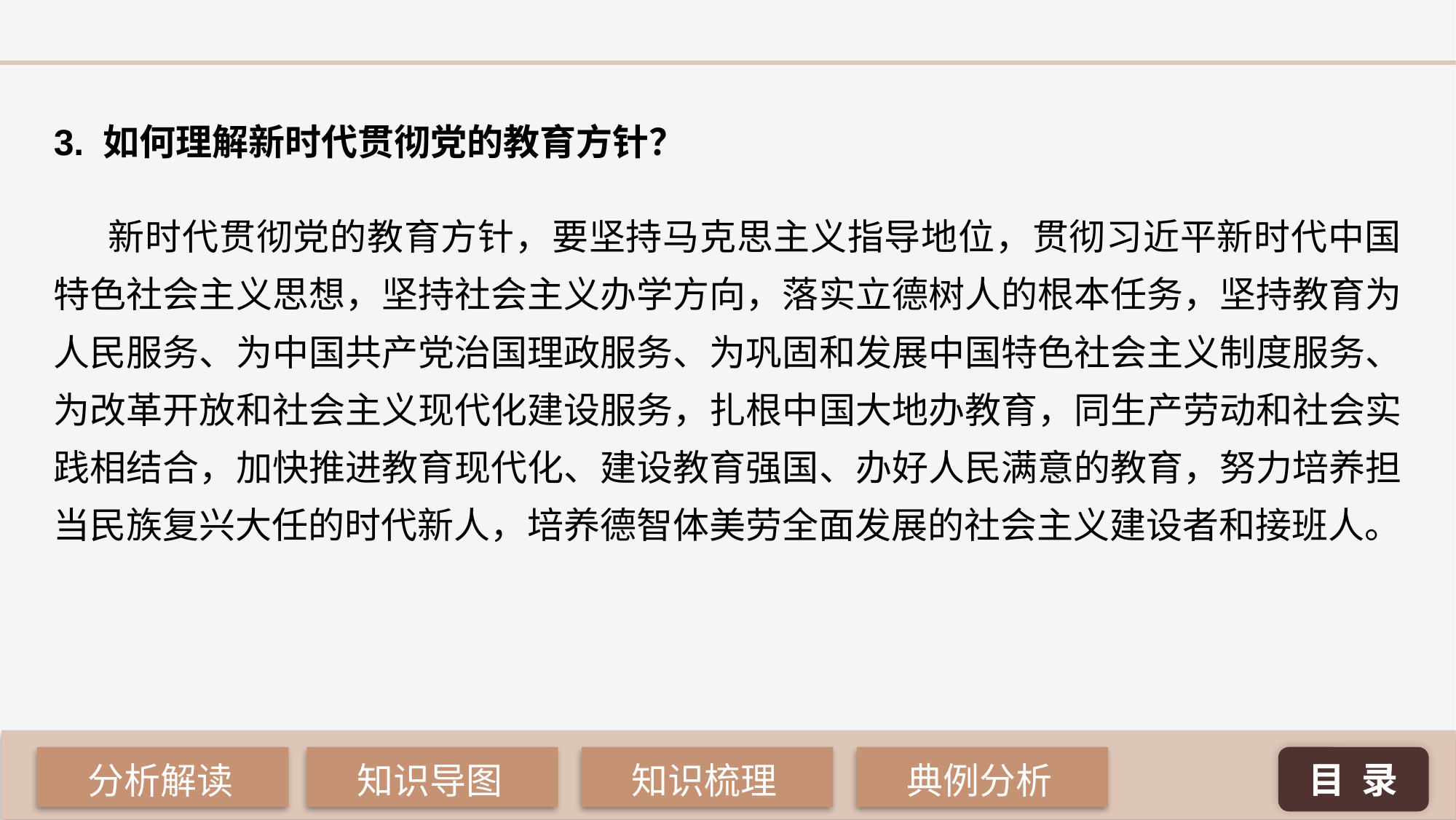

3. 如何理解新时代贯彻党的教育方针？
新时代贯彻党的教育方针，要坚持马克思主义指导地位，贯彻习近平新时代中国特色社会主义思想，坚持社会主义办学方向，落实立德树人的根本任务，坚持教育为人民服务、为中国共产党治国理政服务、为巩固和发展中国特色社会主义制度服务、为改革开放和社会主义现代化建设服务，扎根中国大地办教育，同生产劳动和社会实践相结合，加快推进教育现代化、建设教育强国、办好人民满意的教育，努力培养担当民族复兴大任的时代新人，培养德智体美劳全面发展的社会主义建设者和接班人。